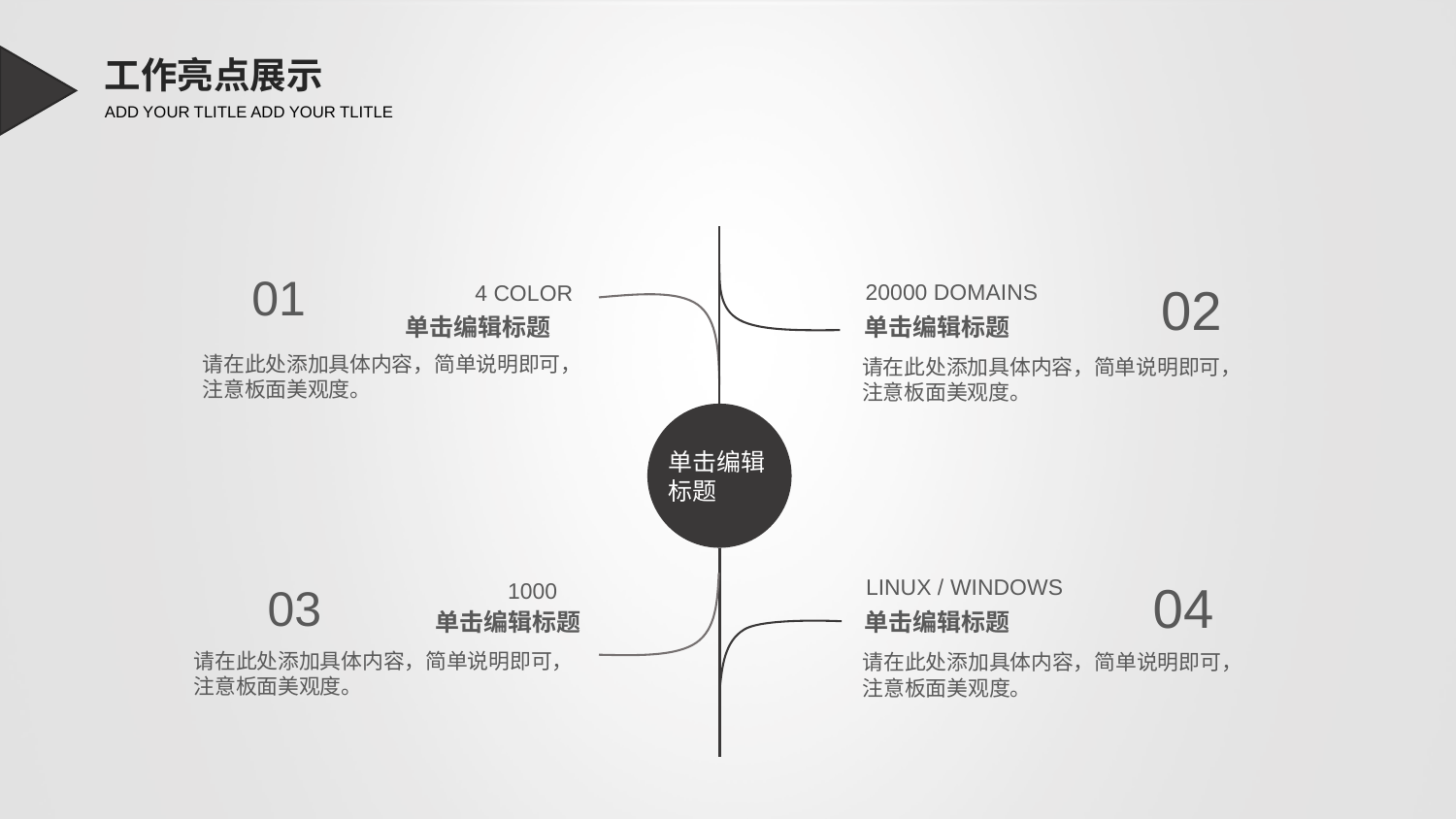

工作亮点展示

ADD YOUR TLITLE ADD YOUR TLITLE
01

02
20000 DOMAINS
4 COLOR

单击编辑标题
单击编辑标题
请在此处添加具体内容，简单说明即可，注意板面美观度。
请在此处添加具体内容，简单说明即可，注意板面美观度。
单击编辑标题
LINUX / WINDOWS
04
1000
03

单击编辑标题
单击编辑标题

请在此处添加具体内容，简单说明即可，注意板面美观度。
请在此处添加具体内容，简单说明即可，注意板面美观度。